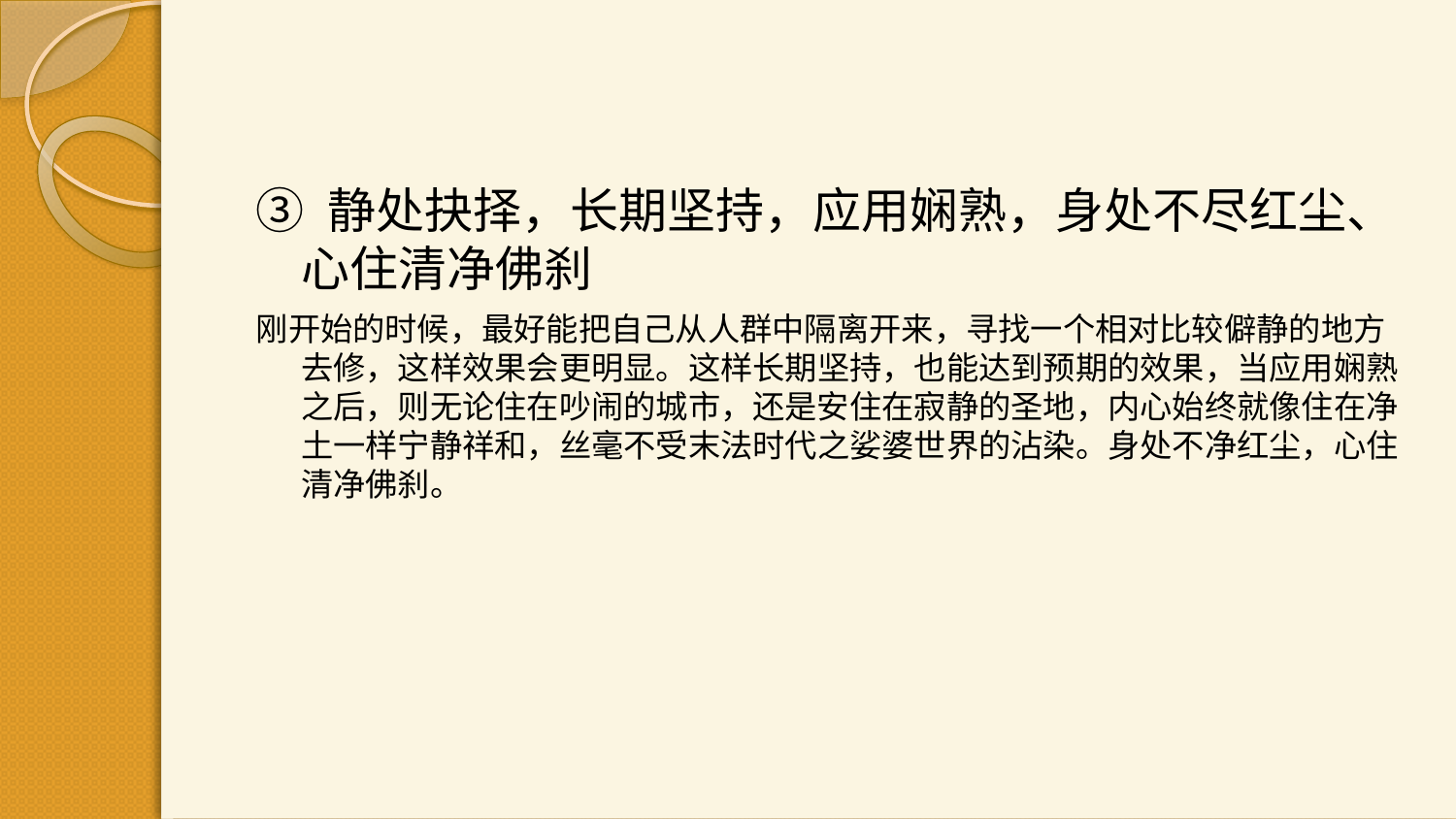

③ 静处抉择，长期坚持，应用娴熟，身处不尽红尘、心住清净佛刹
刚开始的时候，最好能把自己从人群中隔离开来，寻找一个相对比较僻静的地方去修，这样效果会更明显。这样长期坚持，也能达到预期的效果，当应用娴熟之后，则无论住在吵闹的城市，还是安住在寂静的圣地，内心始终就像住在净土一样宁静祥和，丝毫不受末法时代之娑婆世界的沾染。身处不净红尘，心住清净佛刹。